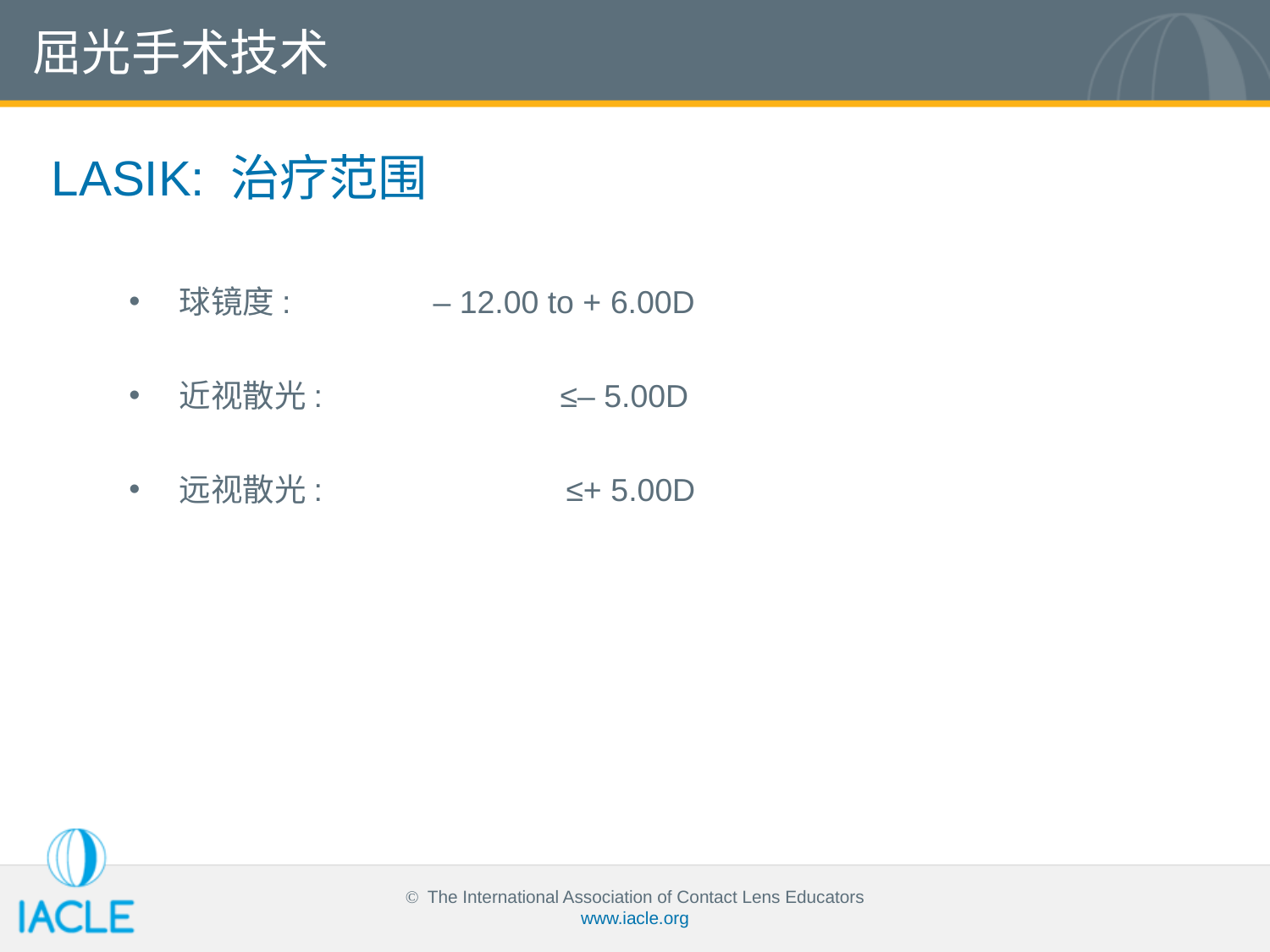

屈光手术技术
LASIK: 治疗范围
球镜度: 		– 12.00 to + 6.00D
近视散光:		≤– 5.00D
远视散光: 	               ≤+ 5.00D